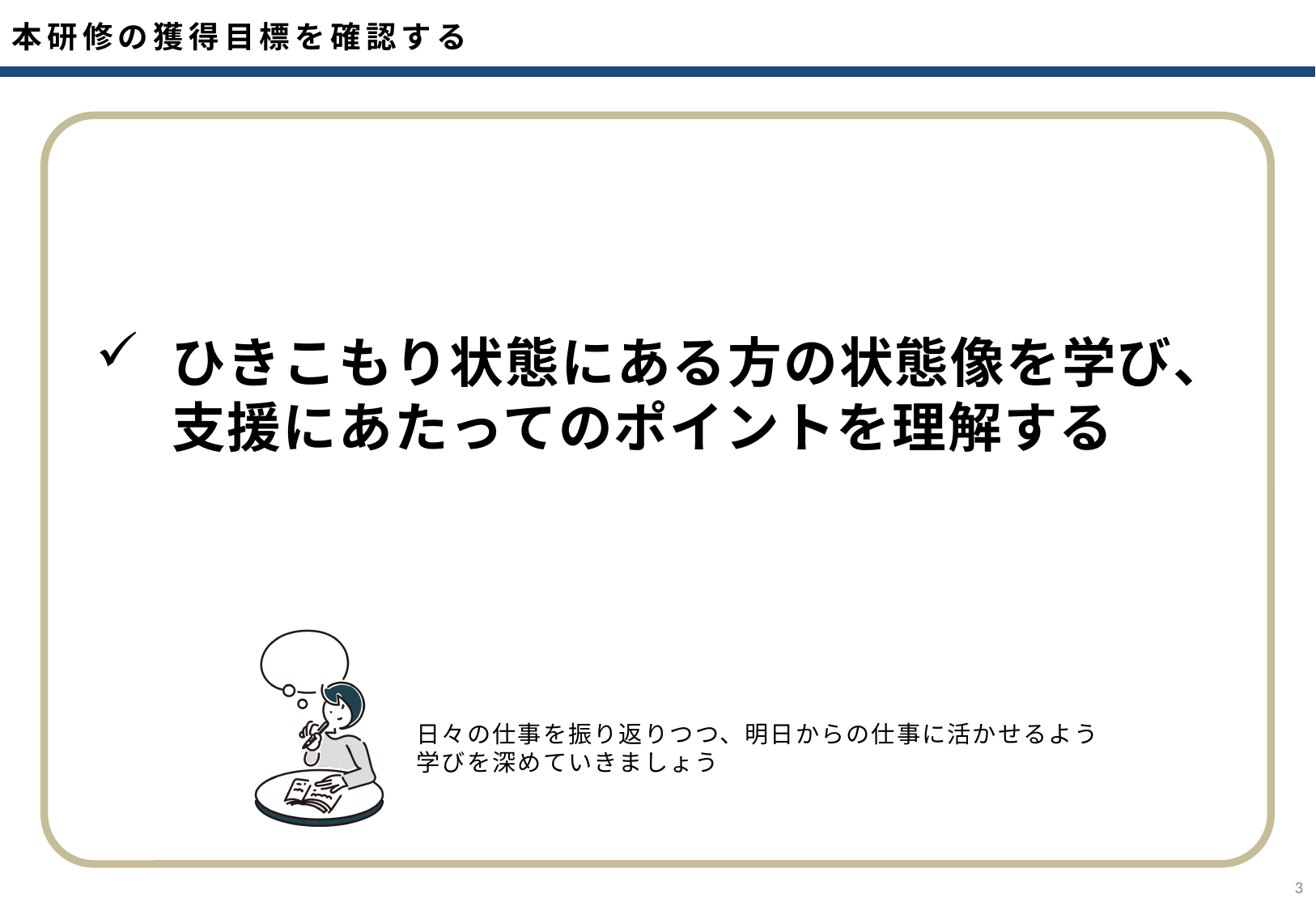

ひきこもり状態にある方の状態像を学び、支援にあたってのポイントを理解する
3